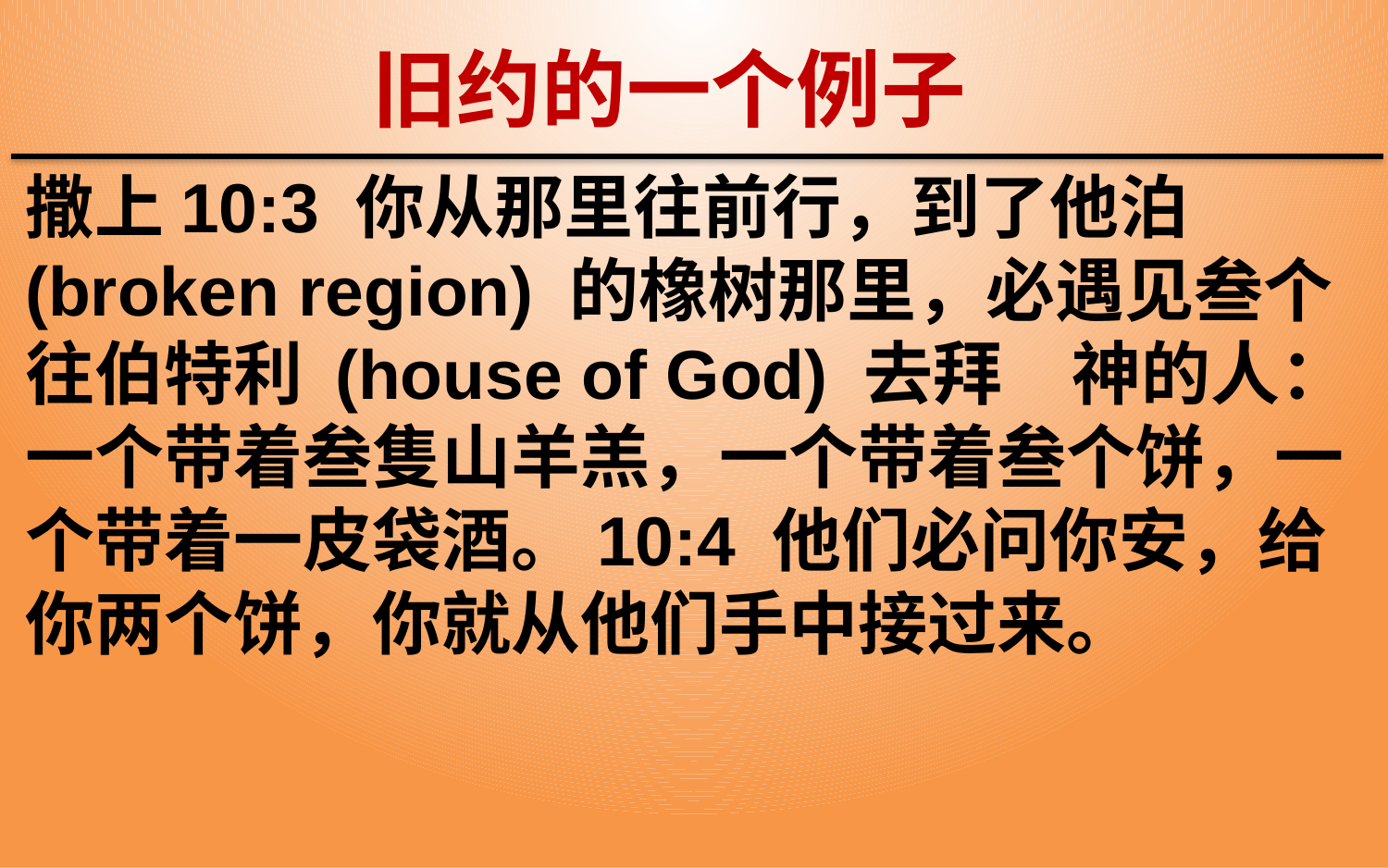

旧约的一个例子
撒上10:3 你从那里往前行，到了他泊(broken region) 的橡树那里，必遇见叁个往伯特利 (house of God) 去拜　神的人：一个带着叁隻山羊羔，一个带着叁个饼，一个带着一皮袋酒。10:4 他们必问你安，给你两个饼，你就从他们手中接过来。